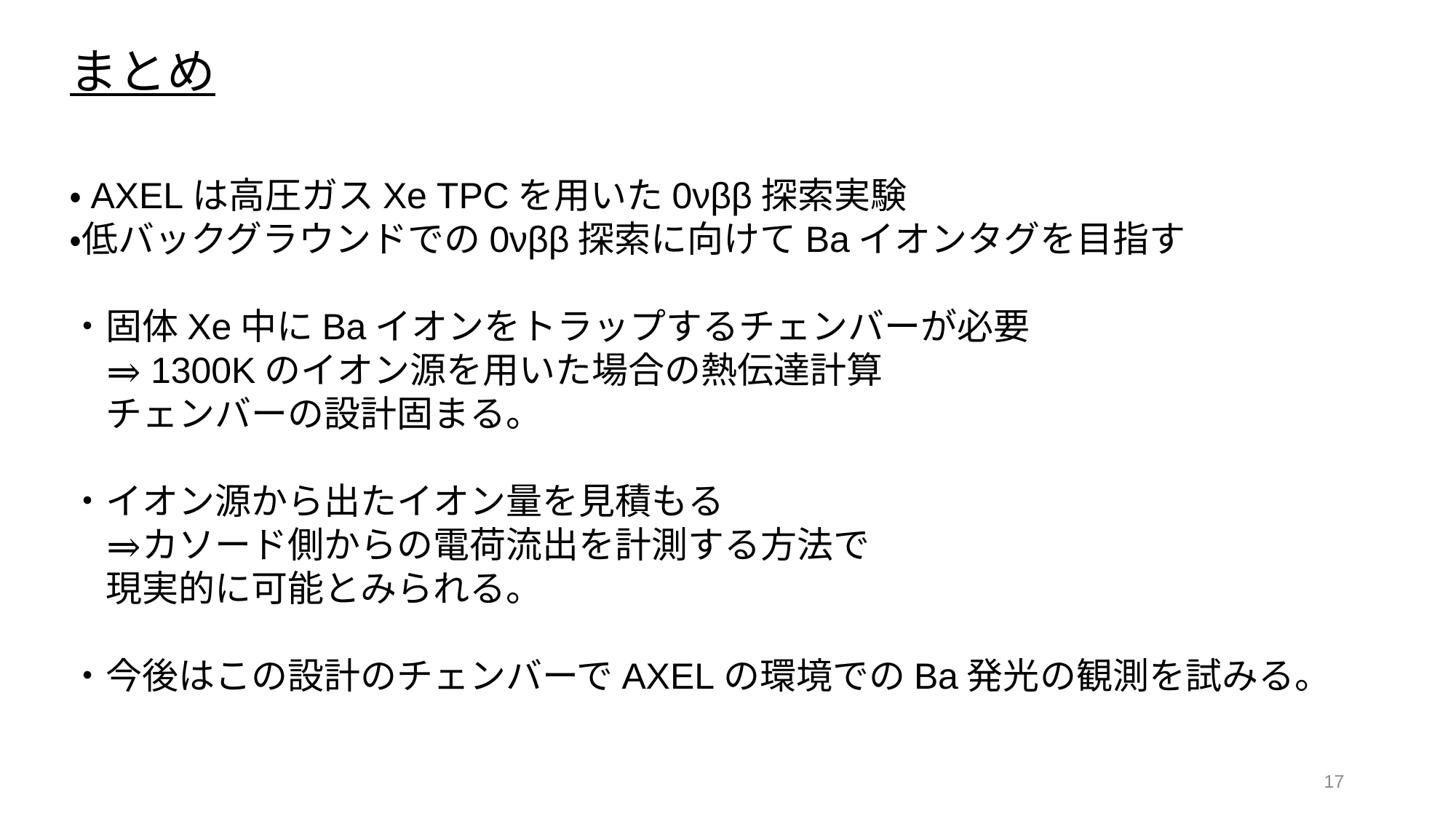

まとめ
・AXELは高圧ガスXe TPCを用いた0νββ探索実験
・低バックグラウンドでの0νββ探索に向けてBaイオンタグを目指す

・固体Xe中にBaイオンをトラップするチェンバーが必要
　⇒1300Kのイオン源を用いた場合の熱伝達計算
　チェンバーの設計固まる。

・イオン源から出たイオン量を見積もる
　⇒カソード側からの電荷流出を計測する方法で
　現実的に可能とみられる。

・今後はこの設計のチェンバーでAXELの環境でのBa発光の観測を試みる。
17